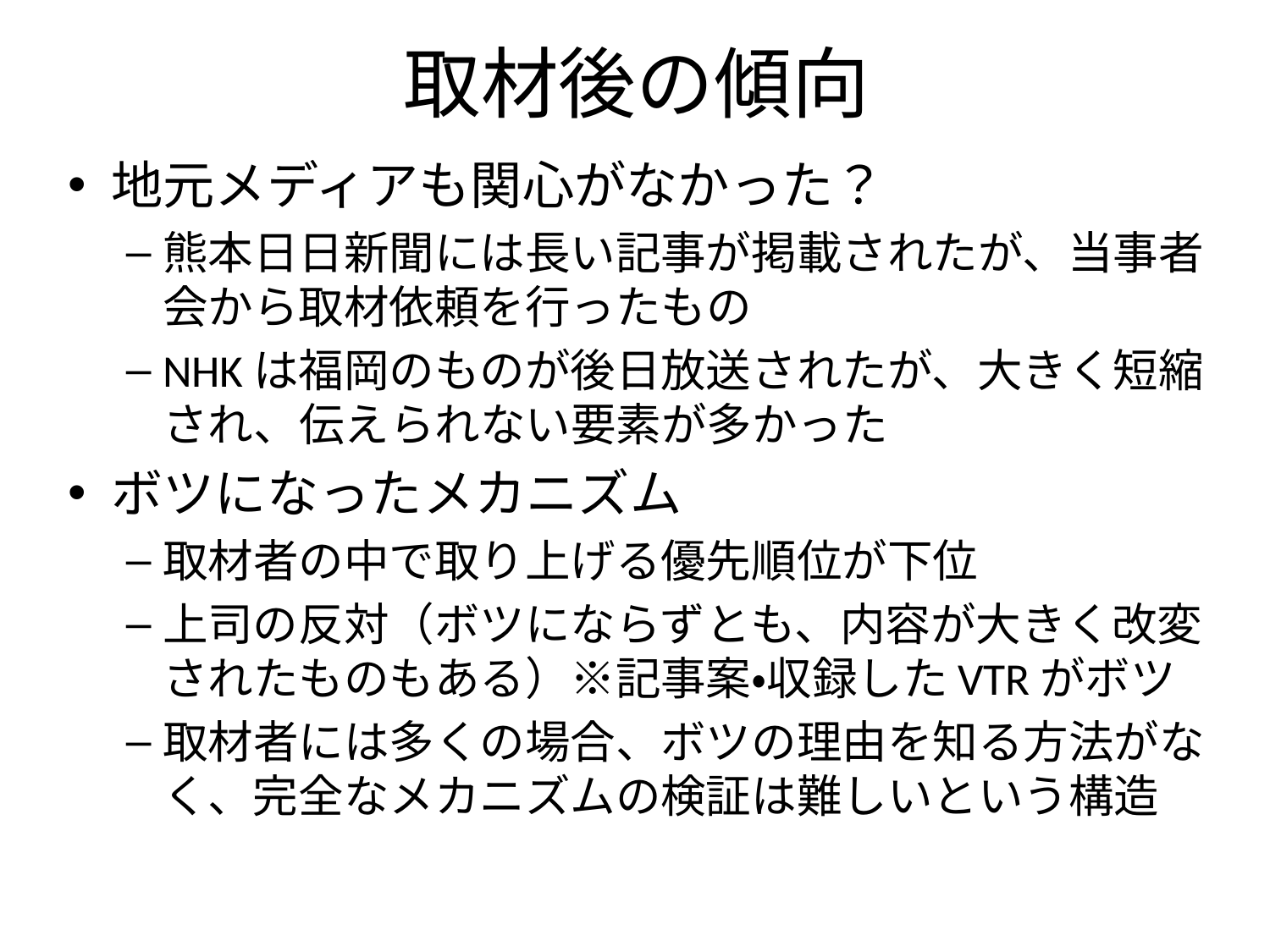

# 取材後の傾向
地元メディアも関心がなかった？
熊本日日新聞には長い記事が掲載されたが、当事者会から取材依頼を行ったもの
NHKは福岡のものが後日放送されたが、大きく短縮され、伝えられない要素が多かった
ボツになったメカニズム
取材者の中で取り上げる優先順位が下位
上司の反対（ボツにならずとも、内容が大きく改変されたものもある）※記事案・収録したVTRがボツ
取材者には多くの場合、ボツの理由を知る方法がなく、完全なメカニズムの検証は難しいという構造